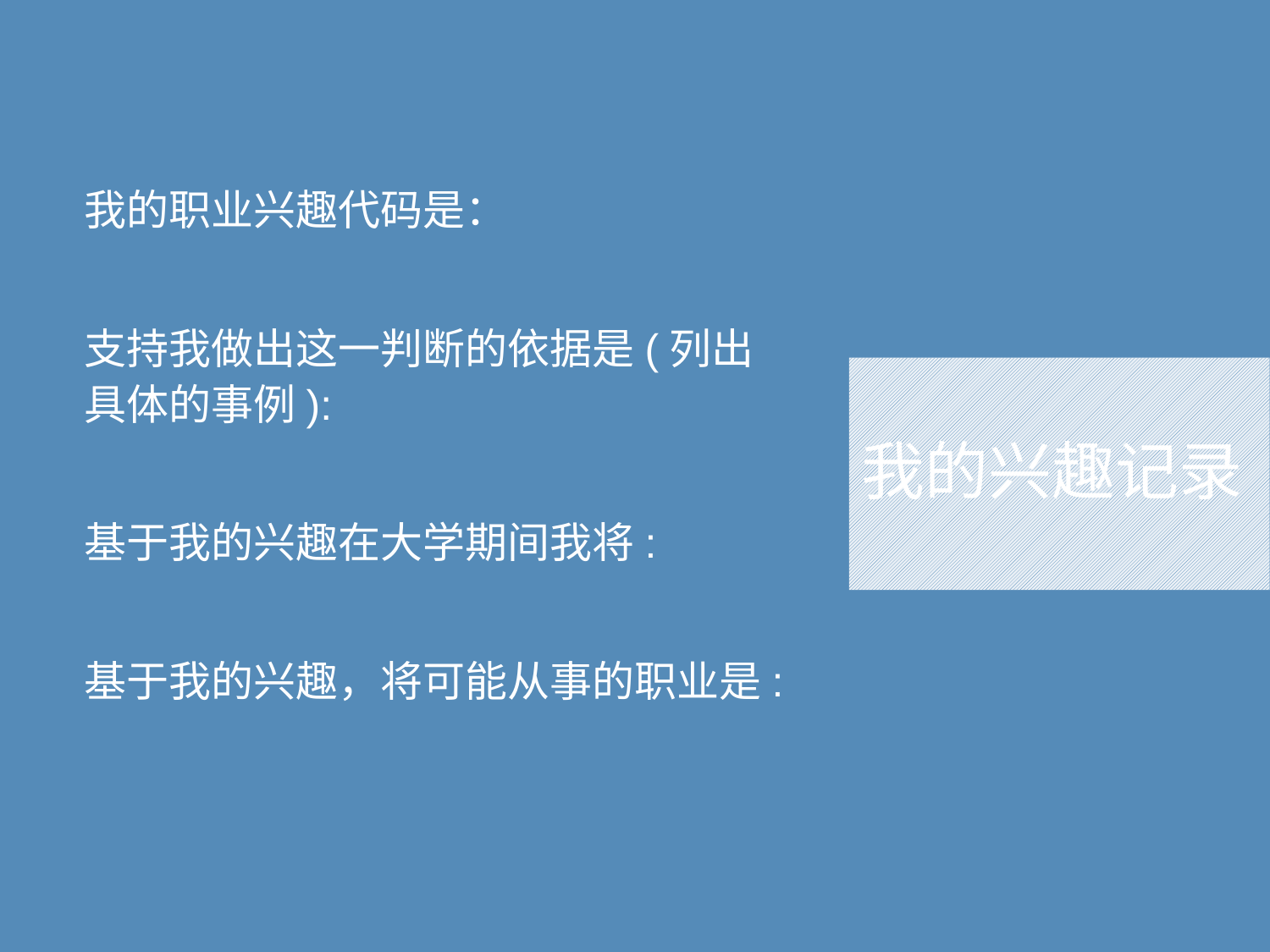

我的职业兴趣代码是：

支持我做出这一判断的依据是(列出具体的事例):

基于我的兴趣在大学期间我将:

基于我的兴趣，将可能从事的职业是:

# 我的兴趣记录